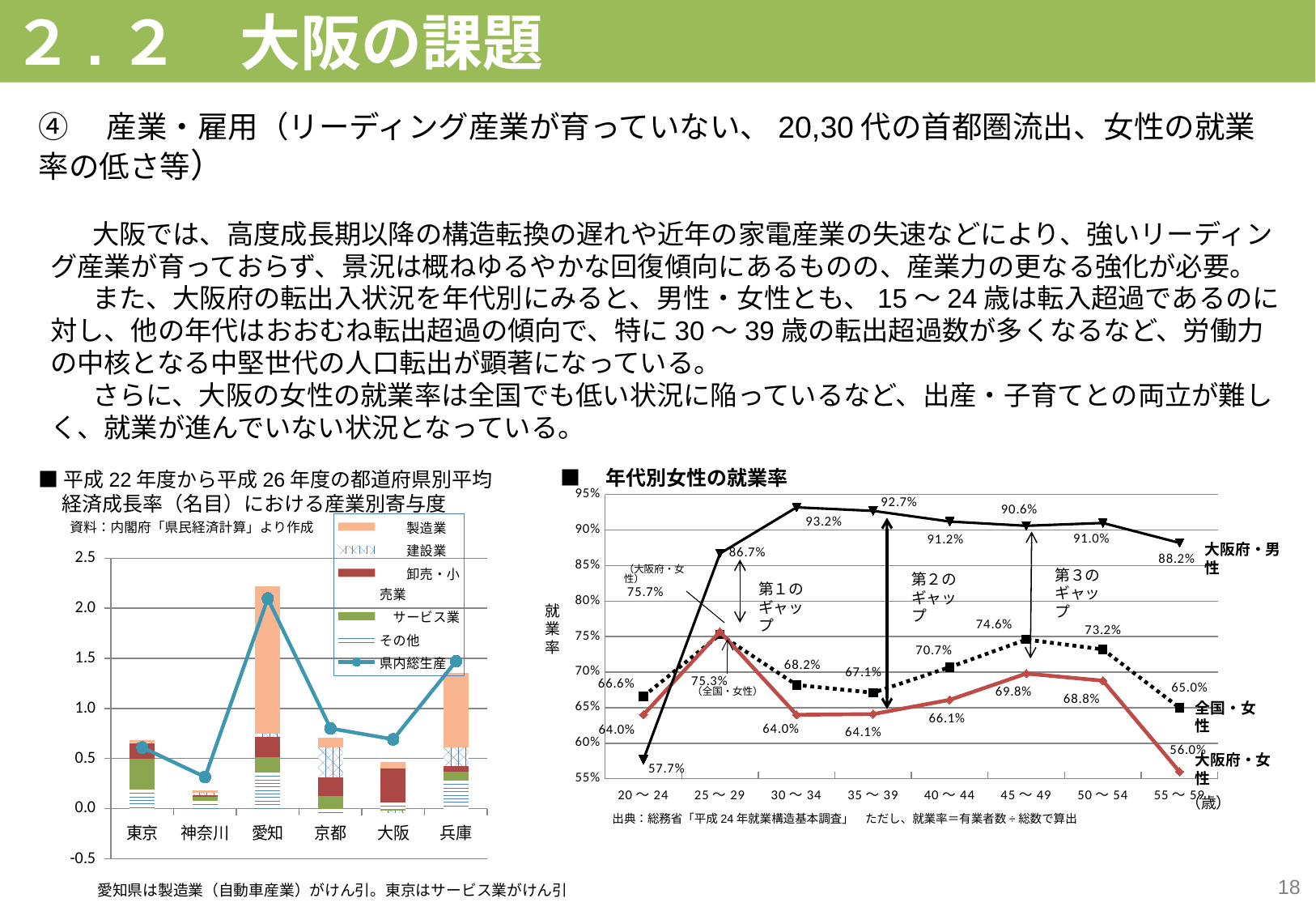

# ２.２　大阪の課題
④　産業・雇用（リーディング産業が育っていない、20,30代の首都圏流出、女性の就業率の低さ等）

　　大阪では、高度成長期以降の構造転換の遅れや近年の家電産業の失速などにより、強いリーディング産業が育っておらず、景況は概ねゆるやかな回復傾向にあるものの、産業力の更なる強化が必要。
　　また、大阪府の転出入状況を年代別にみると、男性・女性とも、15～24歳は転入超過であるのに対し、他の年代はおおむね転出超過の傾向で、特に30～39歳の転出超過数が多くなるなど、労働力の中核となる中堅世代の人口転出が顕著になっている。
　　さらに、大阪の女性の就業率は全国でも低い状況に陥っているなど、出産・子育てとの両立が難しく、就業が進んでいない状況となっている。
■　年代別女性の就業率
■平成22年度から平成26年度の都道府県別平均経済成長率（名目）における産業別寄与度

### Chart

| Category | 全国・女性 | 大阪府・女性 | 大阪府・男性 |
|---|---|---|---|
| 20～24 | 0.666 | 0.64 | 0.577 |
| 25～29 | 0.753 | 0.757 | 0.867 |
| 30～34 | 0.682 | 0.64 | 0.932 |
| 35～39 | 0.671 | 0.641 | 0.927 |
| 40～44 | 0.707 | 0.661 | 0.912 |
| 45～49 | 0.746 | 0.698 | 0.906 |
| 50～54 | 0.732 | 0.688 | 0.91 |
| 55～59 | 0.65 | 0.56 | 0.882 |
資料：内閣府「県民経済計算」より作成

### Chart

| Category | その他 | 　サービス業 | 　　卸売・小売業 | 　　建設業 | 　　製造業 | 県内総生産 |
|---|---|---|---|---|---|---|
| 東京 | 0.18758071392643672 | 0.30898716094853285 | 0.15391087999520892 | 0.009296569315708325 | 0.027774797862193168 | 0.6099770802847644 |
| 神奈川 | 0.07452381245408901 | 0.04518505277040674 | 0.01377363537469023 | 0.026543017086240184 | 0.02474033648266527 | 0.3149985472419701 |
| 愛知 | 0.3580072879516081 | 0.15626395326341935 | 0.19927103794240963 | 0.03352214022051214 | 1.4737488916968715 | 2.096562228940485 |
| 京都 | -0.05652526359135379 | 0.12331742810846436 | 0.18566084973599573 | 0.3016920017686715 | 0.09684000340240573 | 0.8003846391579827 |
| 大阪 | 0.06278758132154394 | -0.02150363156707158 | 0.34049636245235604 | -0.0239577419482373 | 0.06529408257789271 | 0.6914806896034946 |
| 兵庫 | 0.27585590375106506 | 0.09237481085743582 | 0.05371279611637192 | 0.19024504791505592 | 0.7380334715587935 | 1.4708228394186023 |
大阪府・男性
第３の
ギャップ
第２の
ギャップ
第１の
ギャップ
就業率
全国・女性
大阪府・女性
（歳）
出典：総務省「平成24年就業構造基本調査」　ただし、就業率＝有業者数÷総数で算出
18
愛知県は製造業（自動車産業）がけん引。東京はサービス業がけん引